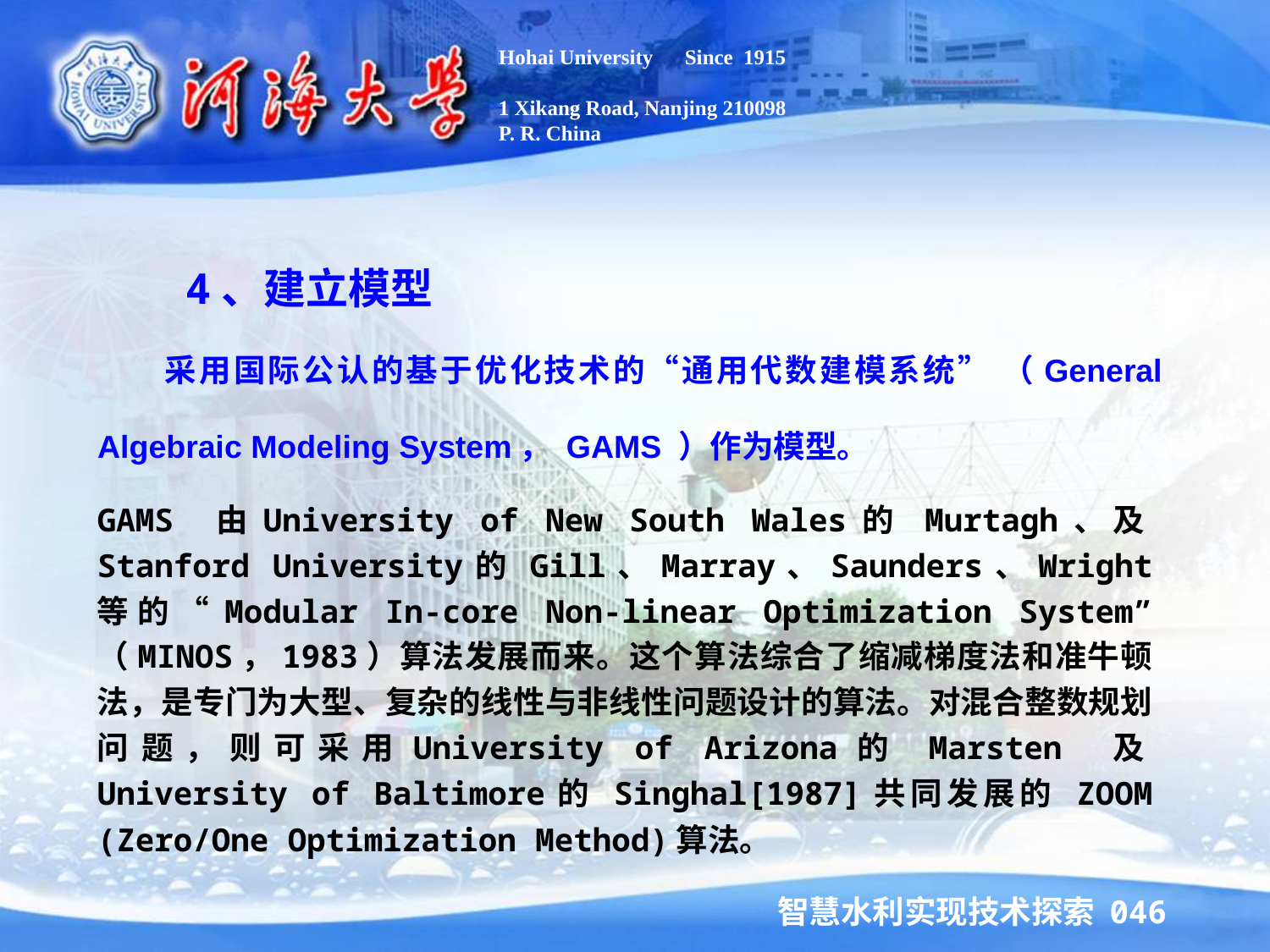

Hohai University      Since  1915
1 Xikang Road, Nanjing 210098
P. R. China
  4、建立模型
  采用国际公认的基于优化技术的“通用代数建模系统” （General Algebraic Modeling System， GAMS ）作为模型。
GAMS 由University of New South Wales的 Murtagh、及Stanford University的 Gill、Marray、Saunders、Wright 等的“Modular In-core Non-linear Optimization System” （MINOS，1983）算法发展而来。这个算法综合了缩减梯度法和准牛顿法，是专门为大型、复杂的线性与非线性问题设计的算法。对混合整数规划问题，则可采用University of Arizona的 Marsten 及University of Baltimore的 Singhal[1987]共同发展的 ZOOM (Zero/One Optimization Method)算法。
智慧水利实现技术探索 046